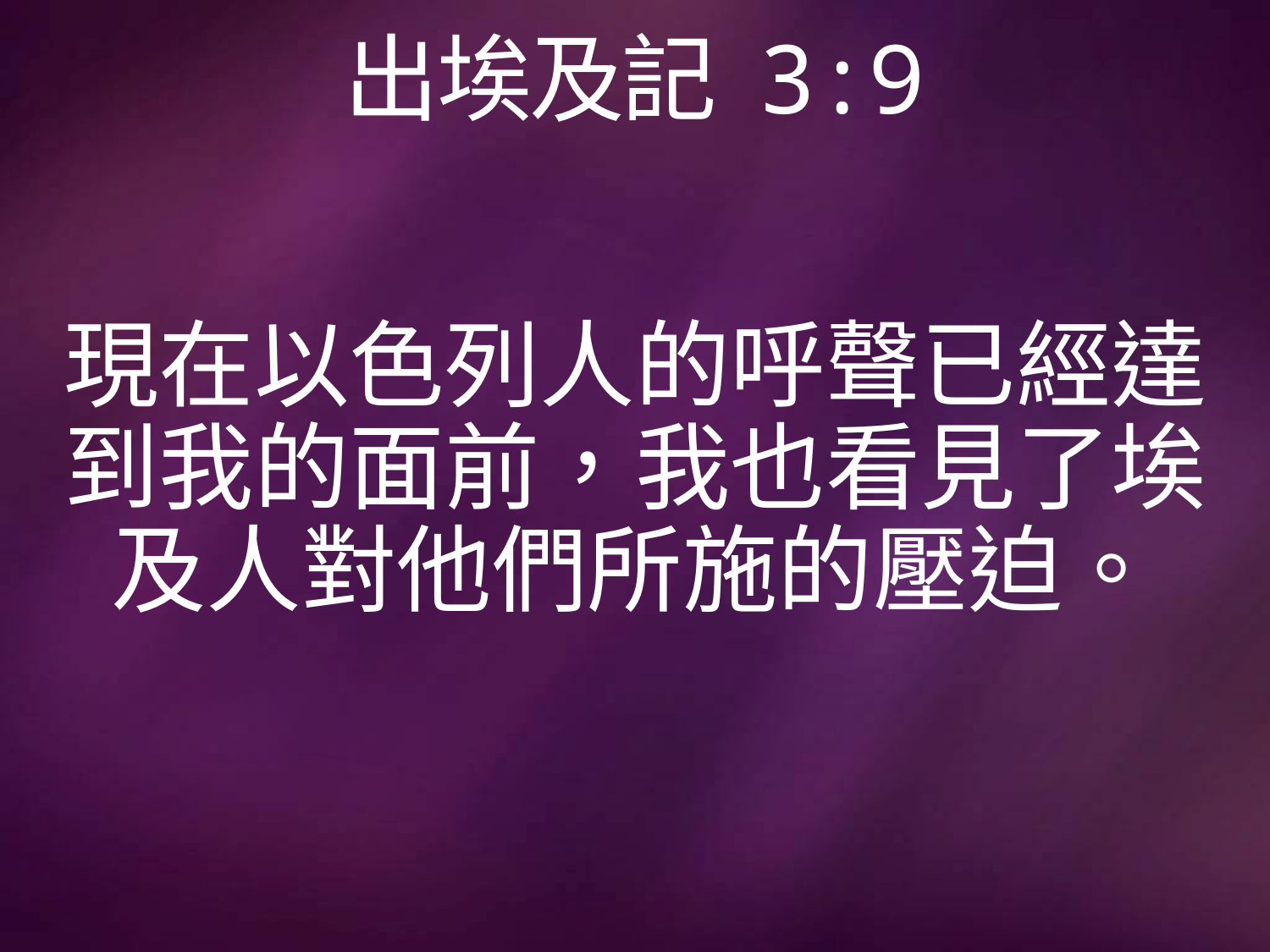

# 出埃及記 3:9
現在以色列人的呼聲已經達到我的面前，我也看見了埃及人對他們所施的壓迫。